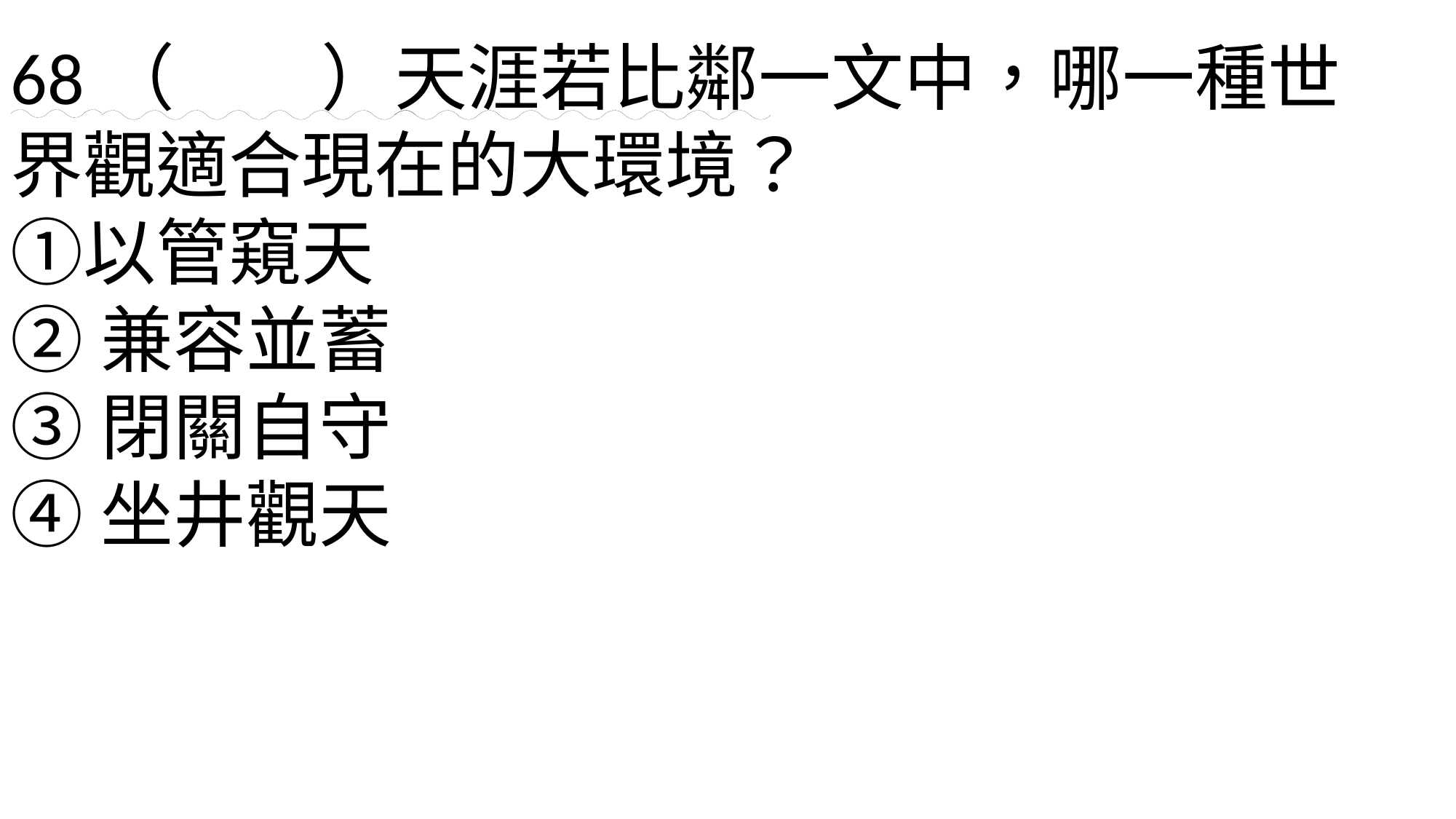

68（         ）天涯若比鄰一文中，哪一種世界觀適合現在的大環境？　
①以管窺天
②兼容並蓄
③閉關自守
④坐井觀天